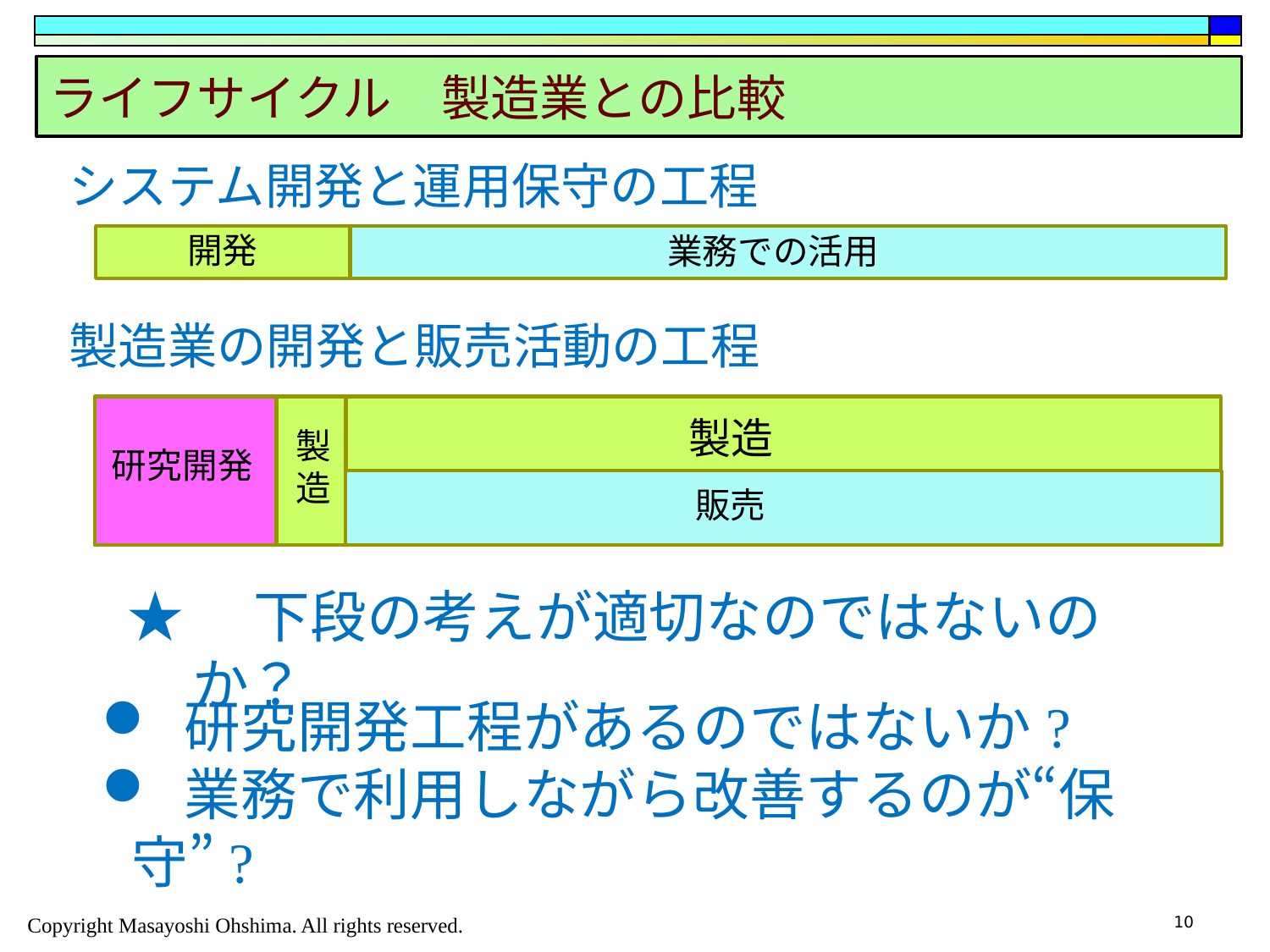

# ライフサイクル　製造業との比較
システム開発と運用保守の工程

開発
業務での活用

製造業の開発と販売活動の工程

製造
製造
研究開発

販売
★　下段の考えが適切なのではないのか？

 研究開発工程があるのではないか?
 業務で利用しながら改善するのが“保守”?
10